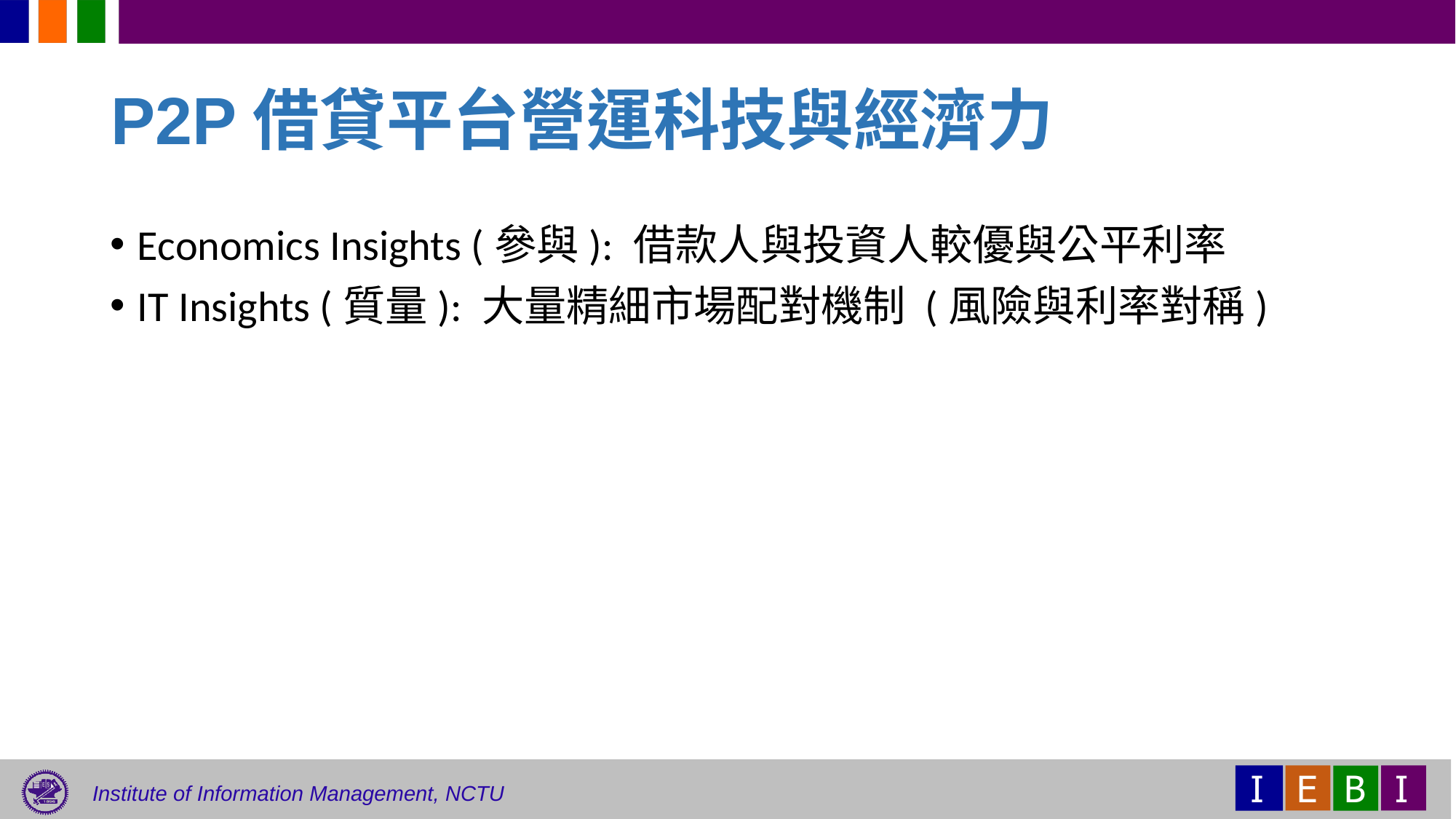

# P2P借貸平台營運科技與經濟力
Economics Insights (參與): 借款人與投資人較優與公平利率
IT Insights (質量): 大量精細市場配對機制 (風險與利率對稱)